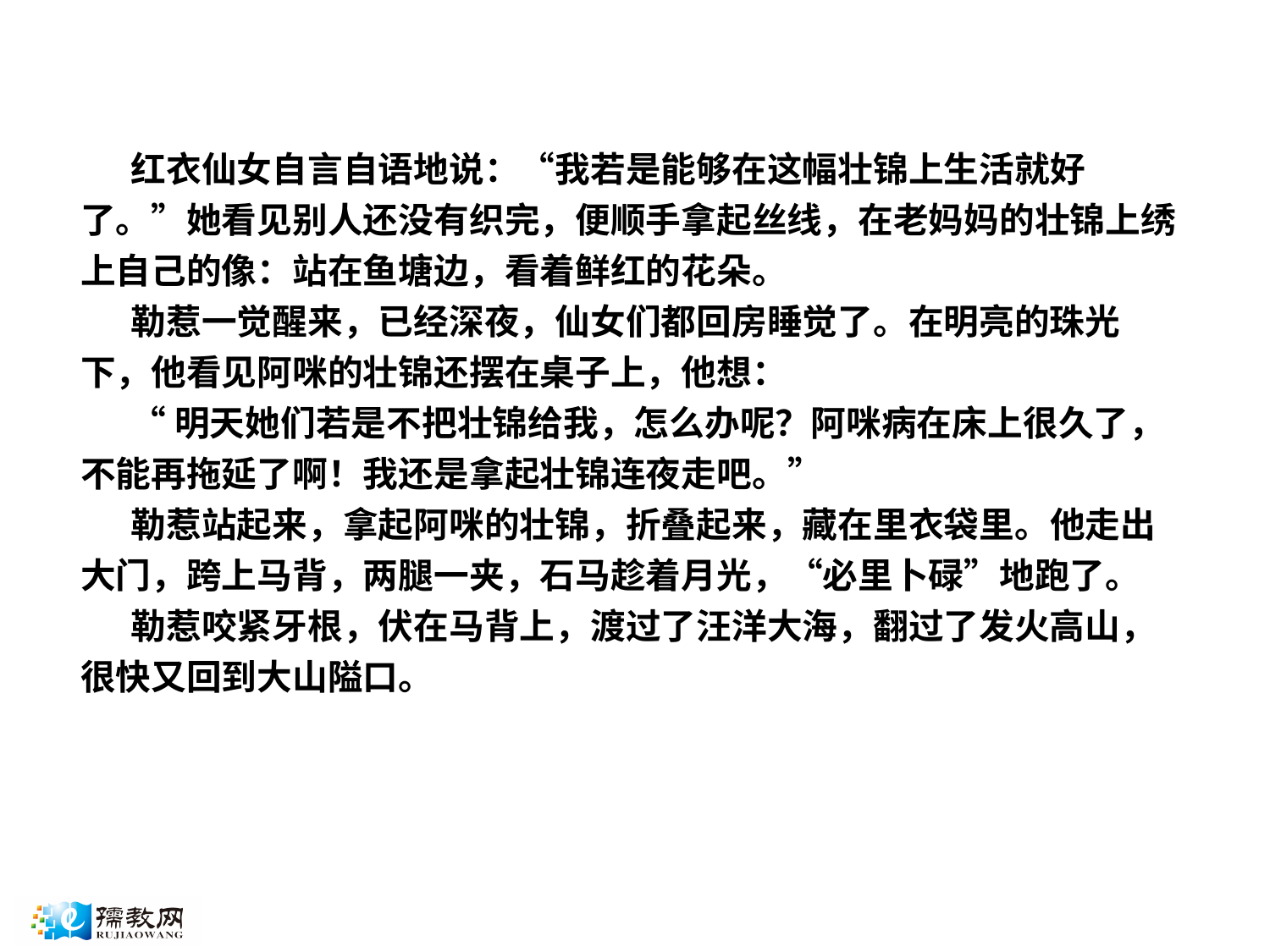

红衣仙女自言自语地说：“我若是能够在这幅壮锦上生活就好了。”她看见别人还没有织完，便顺手拿起丝线，在老妈妈的壮锦上绣上自己的像：站在鱼塘边，看着鲜红的花朵。
勒惹一觉醒来，已经深夜，仙女们都回房睡觉了。在明亮的珠光下，他看见阿咪的壮锦还摆在桌子上，他想：
“明天她们若是不把壮锦给我，怎么办呢？阿咪病在床上很久了，不能再拖延了啊！我还是拿起壮锦连夜走吧。”
勒惹站起来，拿起阿咪的壮锦，折叠起来，藏在里衣袋里。他走出大门，跨上马背，两腿一夹，石马趁着月光，“必里卜碌”地跑了。
勒惹咬紧牙根，伏在马背上，渡过了汪洋大海，翻过了发火高山，很快又回到大山隘口。